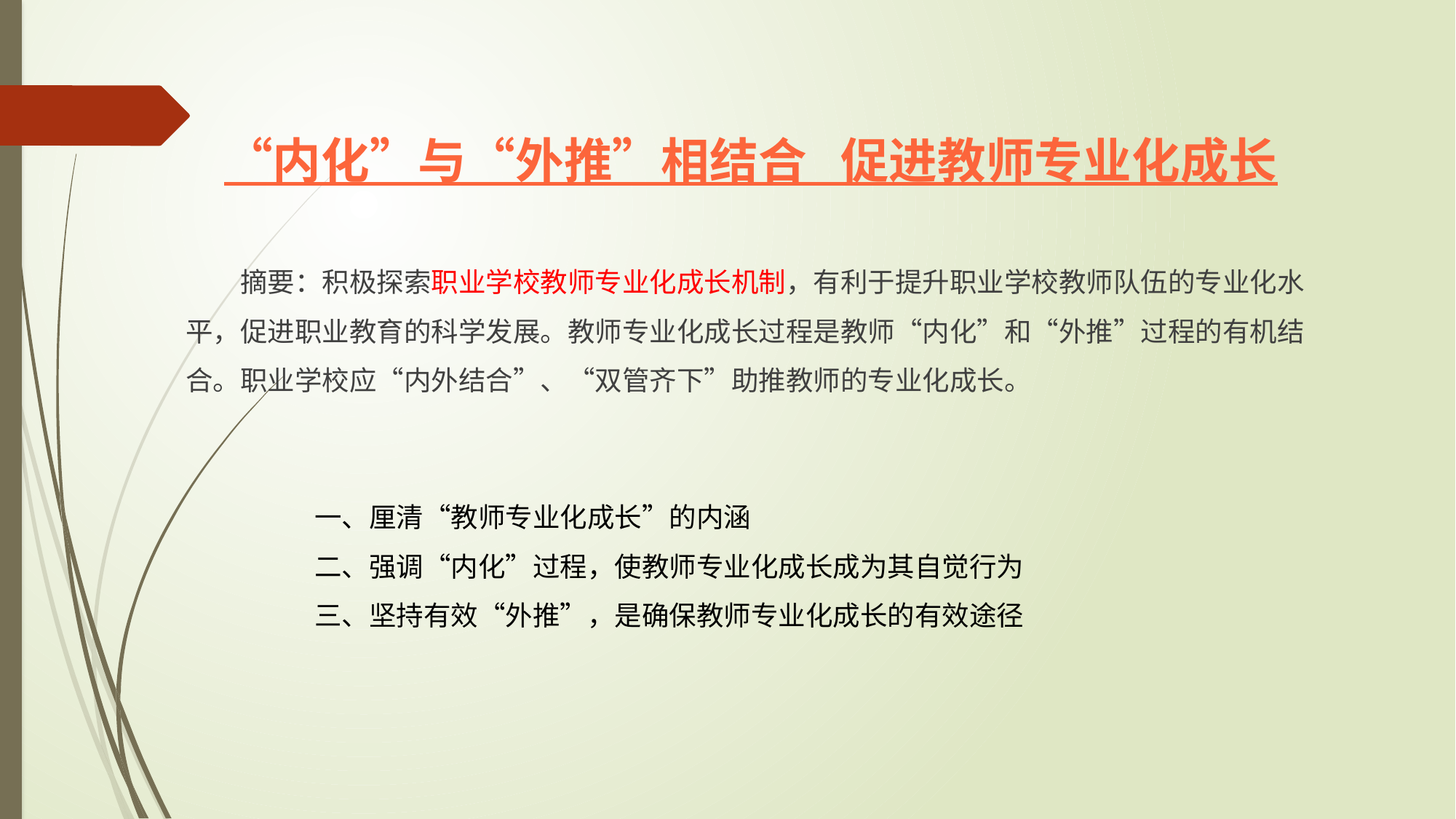

# “内化”与“外推”相结合   促进教师专业化成长
       摘要：积极探索职业学校教师专业化成长机制，有利于提升职业学校教师队伍的专业化水平，促进职业教育的科学发展。教师专业化成长过程是教师“内化”和“外推”过程的有机结合。职业学校应“内外结合”、“双管齐下”助推教师的专业化成长。
一、厘清“教师专业化成长”的内涵
二、强调“内化”过程，使教师专业化成长成为其自觉行为
三、坚持有效“外推”，是确保教师专业化成长的有效途径